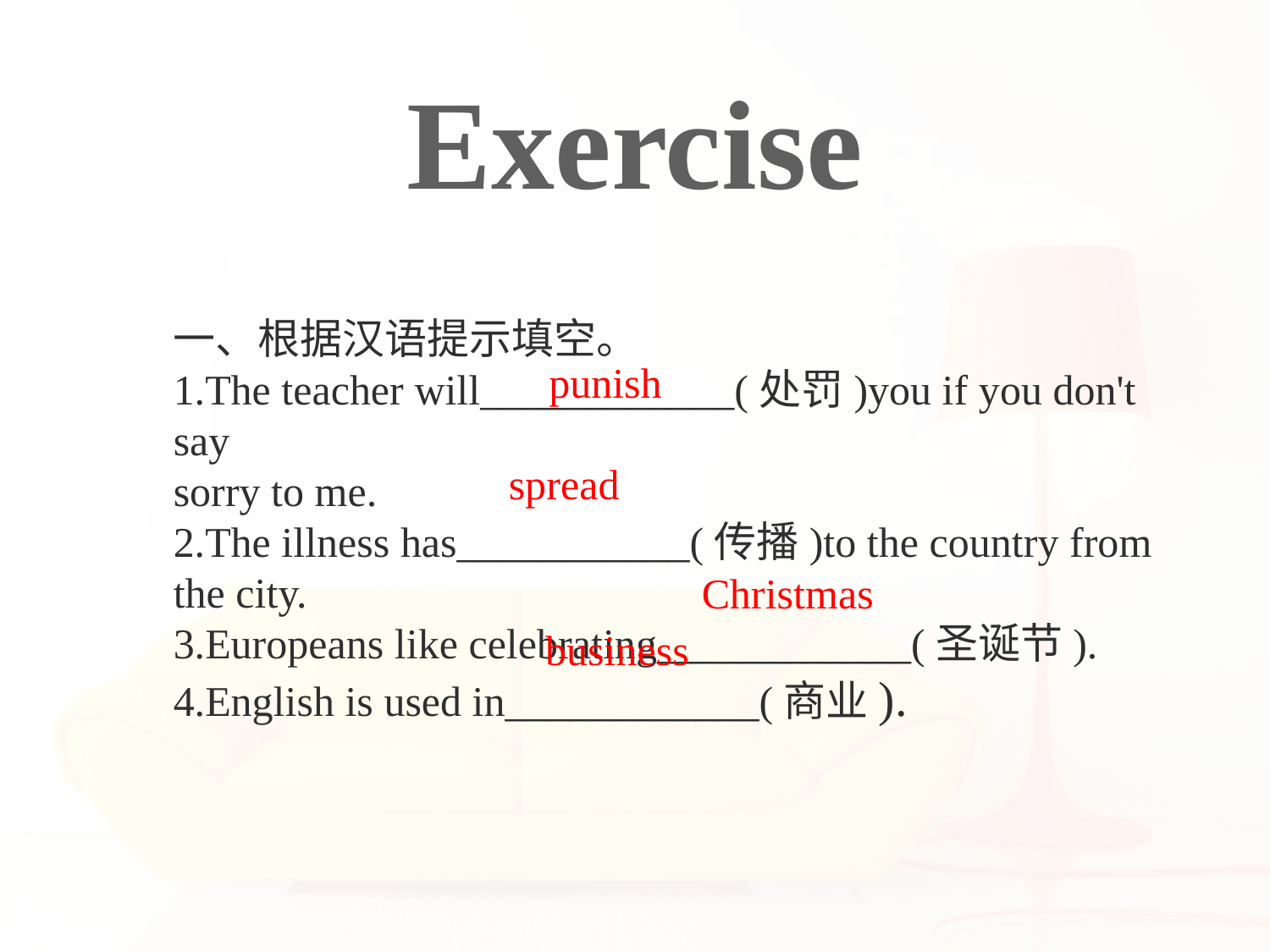

Exercise
一、根据汉语提示填空。
1.The teacher will____________(处罚)you if you don't say
sorry to me.
2.The illness has___________(传播)to the country from the city.
3.Europeans like celebrating____________(圣诞节).
4.English is used in____________(商业).
  punish
spread
Christmas
business